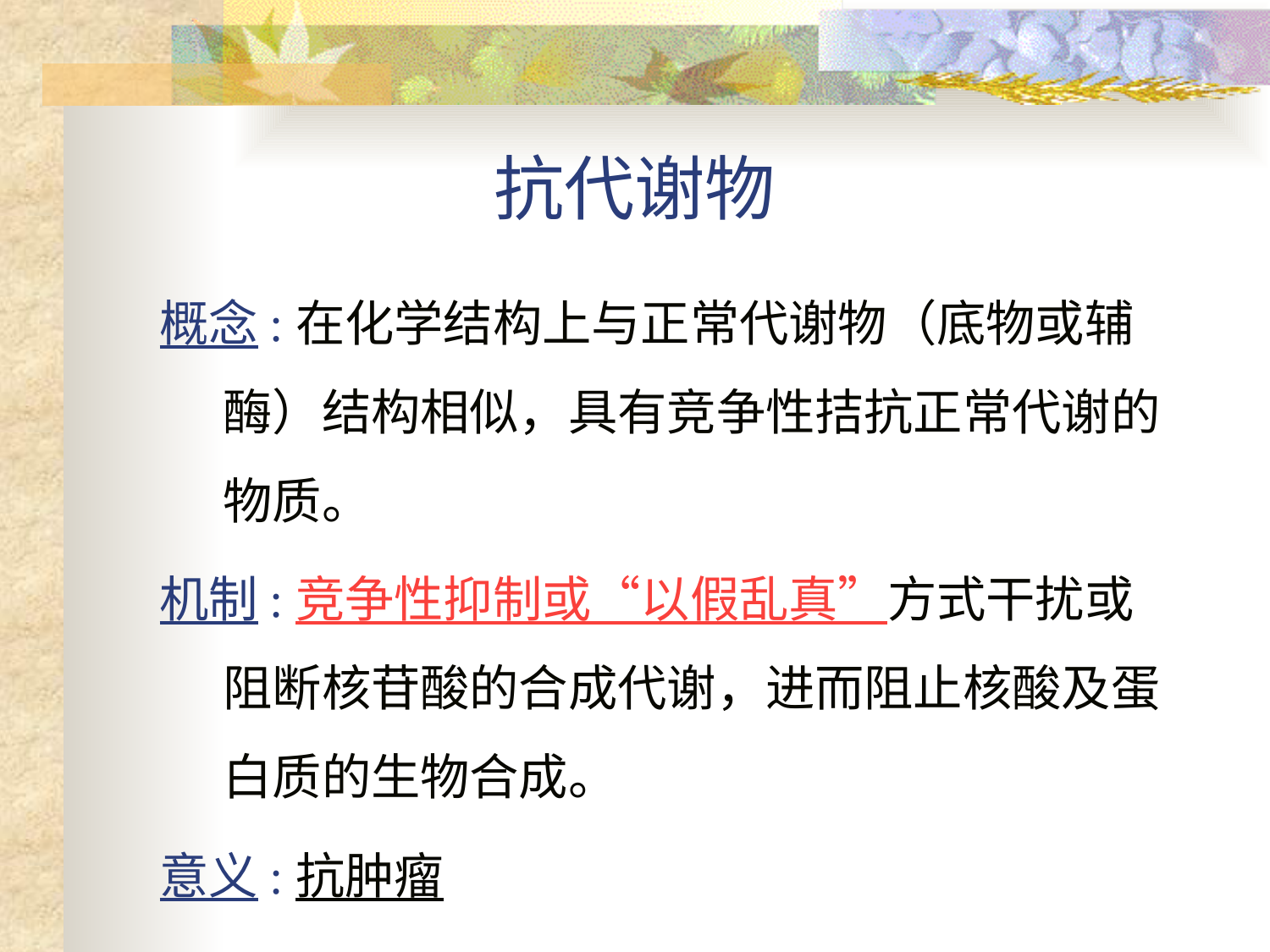

# 抗代谢物
概念:在化学结构上与正常代谢物（底物或辅酶）结构相似，具有竞争性拮抗正常代谢的物质。
机制:竞争性抑制或“以假乱真”方式干扰或阻断核苷酸的合成代谢，进而阻止核酸及蛋白质的生物合成。
意义:抗肿瘤